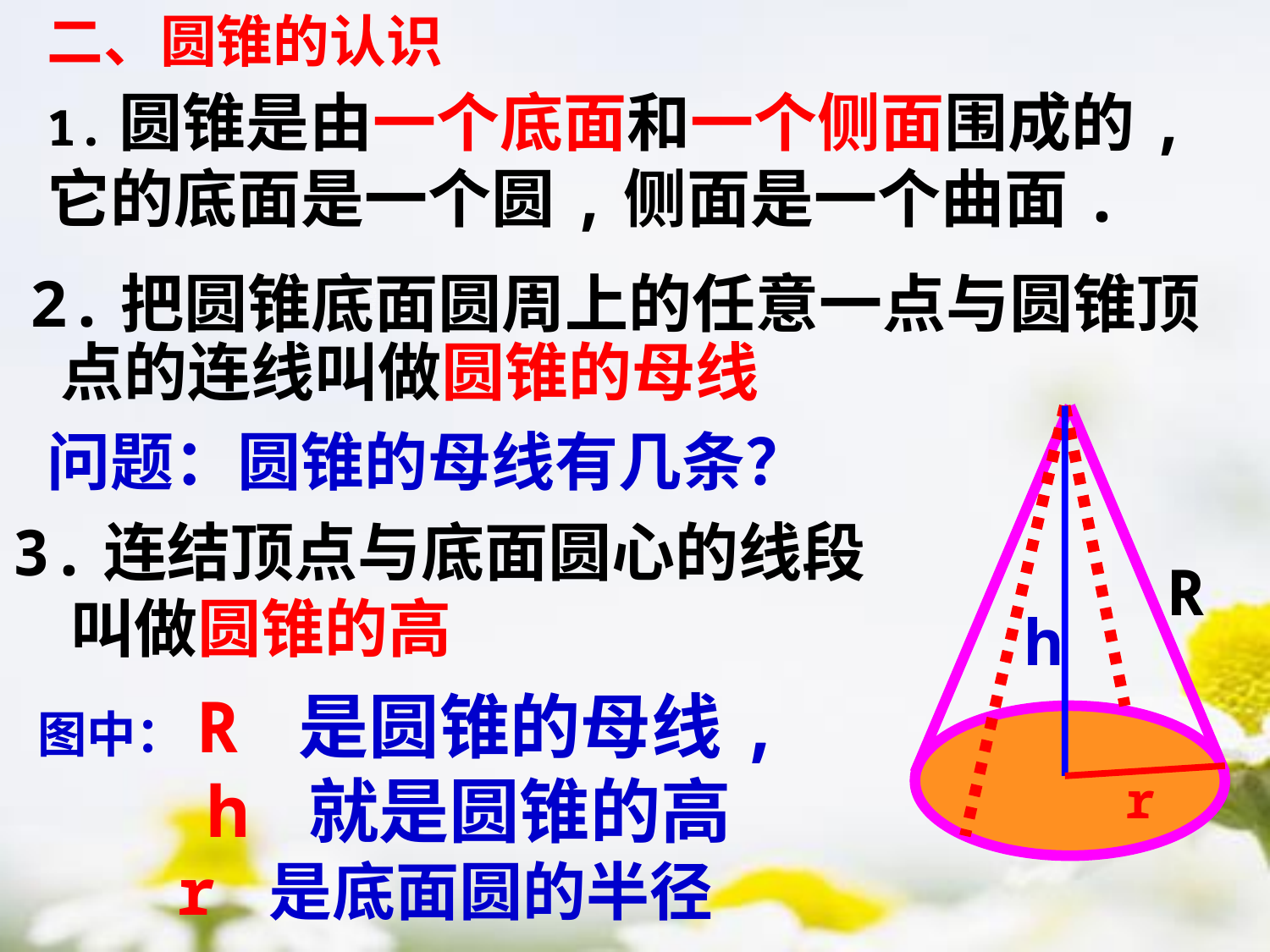

二、圆锥的认识
1.圆锥是由一个底面和一个侧面围成的,它的底面是一个圆,侧面是一个曲面.
 2.把圆锥底面圆周上的任意一点与圆锥顶点的连线叫做圆锥的母线
PPT模板：www.1ppt.com/moban/                  PPT素材：www.1ppt.com/sucai/
PPT背景：www.1ppt.com/beijing/                   PPT图表：www.1ppt.com/tubiao/
PPT下载：www.1ppt.com/xiazai/                     PPT教程： www.1ppt.com/powerpoint/
资料下载：www.1ppt.com/ziliao/                   范文下载：www.1ppt.com/fanwen/
试卷下载：www.1ppt.com/shiti/                     教案下载：www.1ppt.com/jiaoan/
PPT论坛：www.1ppt.cn                                     PPT课件：www.1ppt.com/kejian/
语文课件：www.1ppt.com/kejian/yuwen/    数学课件：www.1ppt.com/kejian/shuxue/
英语课件：www.1ppt.com/kejian/yingyu/    美术课件：www.1ppt.com/kejian/meishu/
科学课件：www.1ppt.com/kejian/kexue/     物理课件：www.1ppt.com/kejian/wuli/
化学课件：www.1ppt.com/kejian/huaxue/  生物课件：www.1ppt.com/kejian/shengwu/
地理课件：www.1ppt.com/kejian/dili/          历史课件：www.1ppt.com/kejian/lishi/

问题：圆锥的母线有几条？
3.连结顶点与底面圆心的线段
   叫做圆锥的高
R
h
图中：R 是圆锥的母线,
    h 就是圆锥的高
r

r 是底面圆的半径